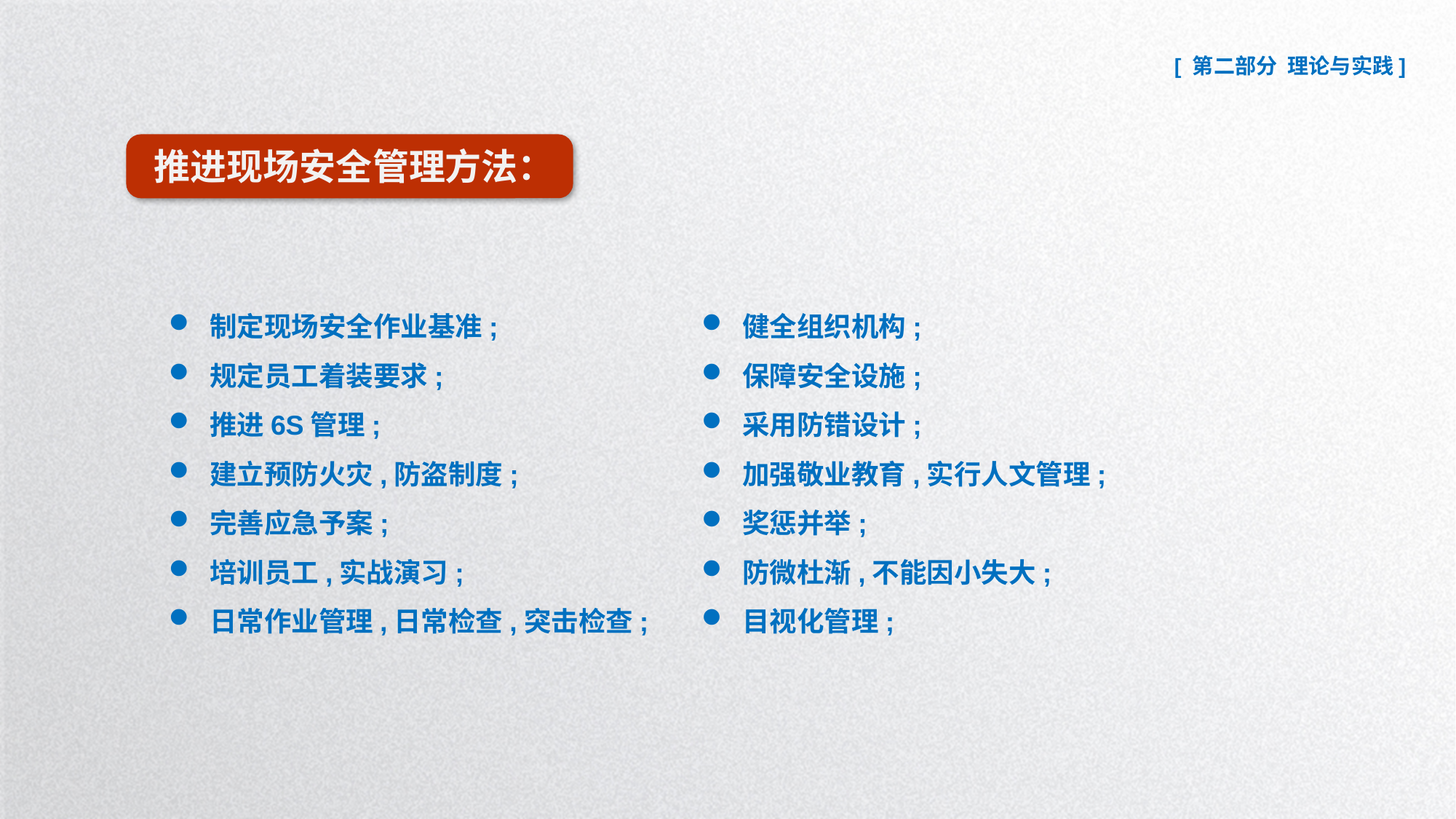

推进现场安全管理方法：
制定现场安全作业基准;
规定员工着装要求;
推进6S管理;
建立预防火灾,防盗制度;
完善应急予案;
培训员工,实战演习;
日常作业管理,日常检查,突击检查;
健全组织机构;
保障安全设施;
采用防错设计;
加强敬业教育,实行人文管理;
奖惩并举;
防微杜渐,不能因小失大;
目视化管理;